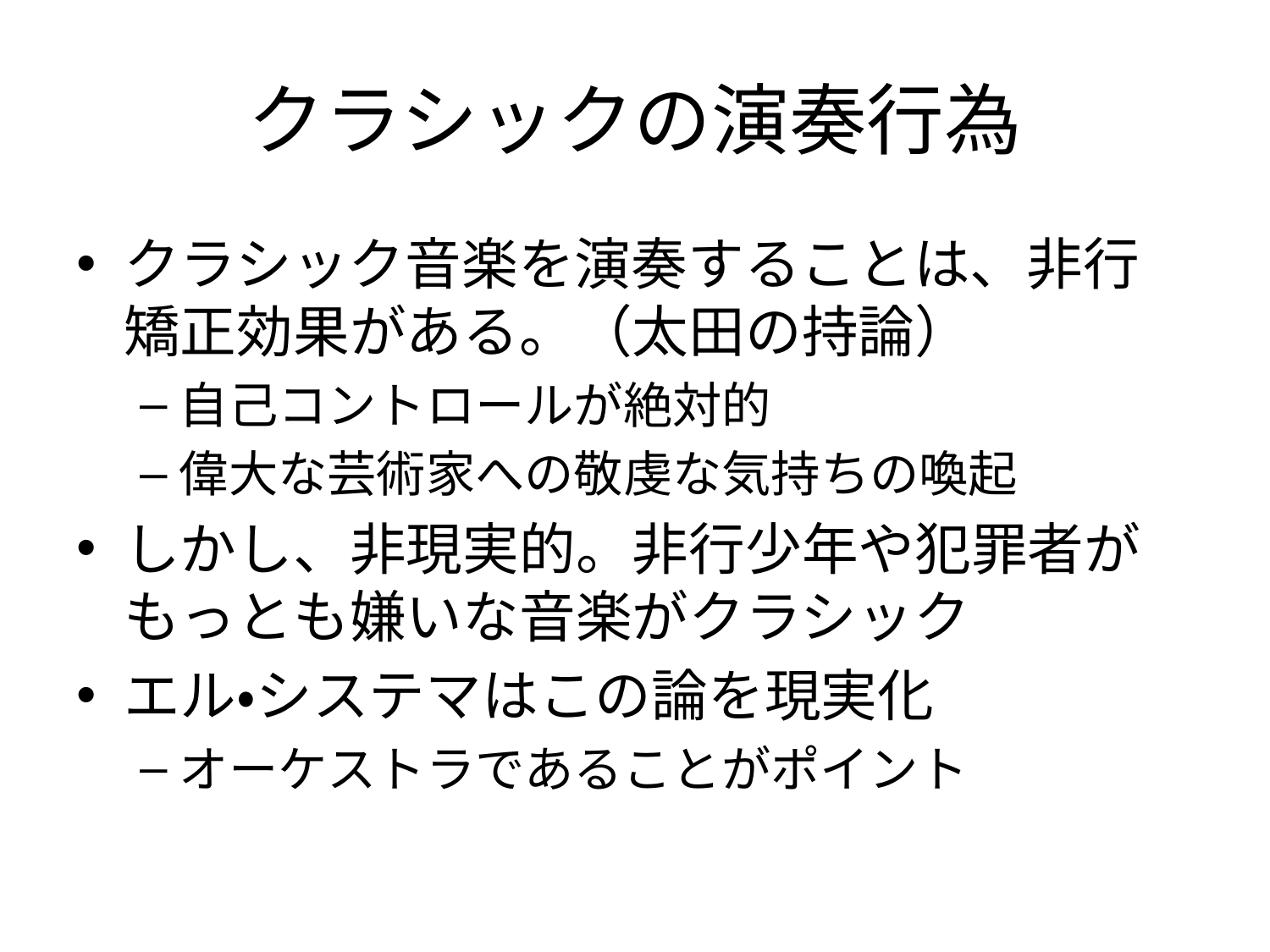

# クラシックの演奏行為
クラシック音楽を演奏することは、非行矯正効果がある。（太田の持論）
自己コントロールが絶対的
偉大な芸術家への敬虔な気持ちの喚起
しかし、非現実的。非行少年や犯罪者がもっとも嫌いな音楽がクラシック
エル・システマはこの論を現実化
オーケストラであることがポイント